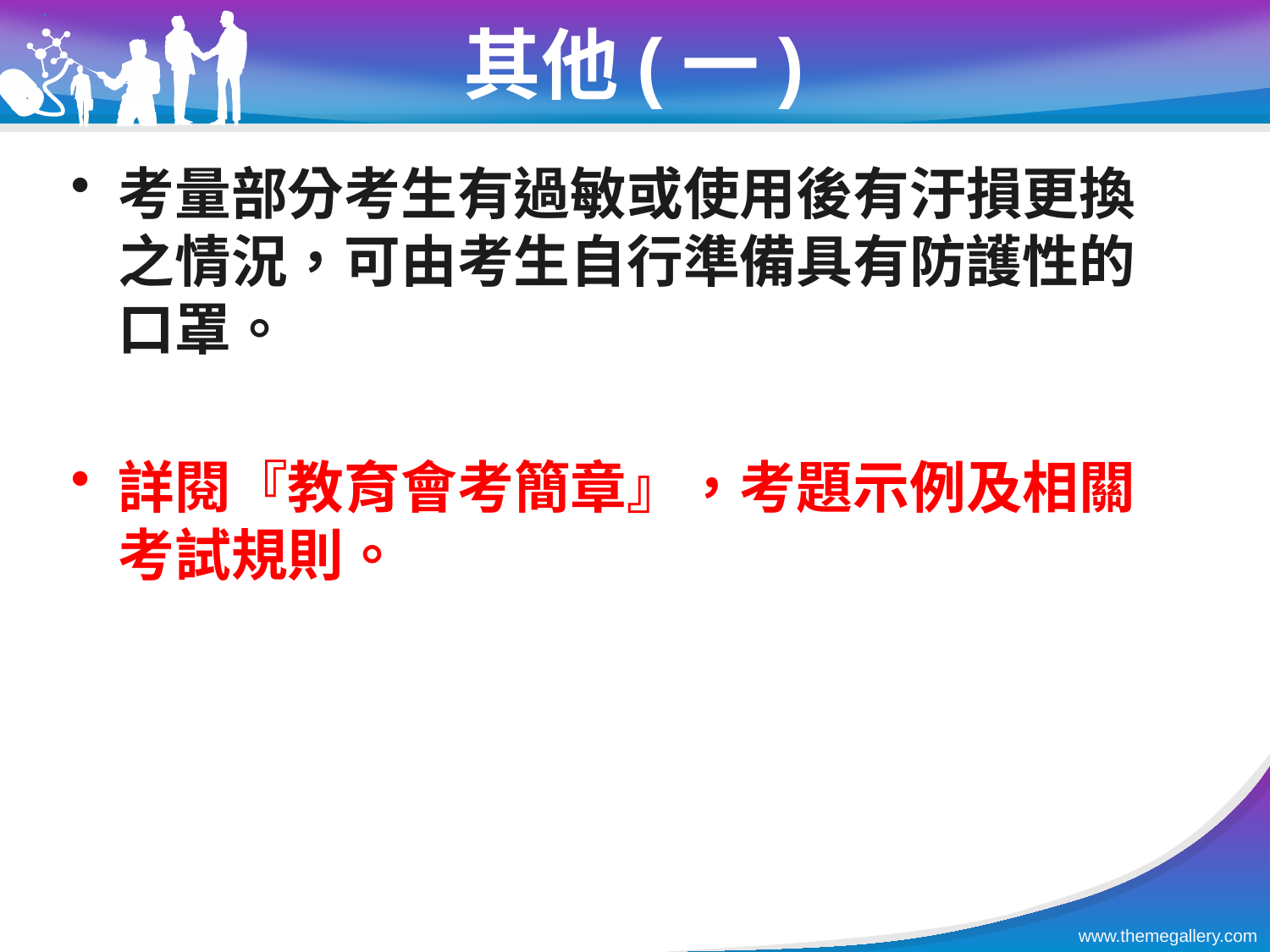

# 其他(一)
考量部分考生有過敏或使用後有汙損更換之情況，可由考生自行準備具有防護性的口罩。

詳閱『教育會考簡章』，考題示例及相關考試規則。